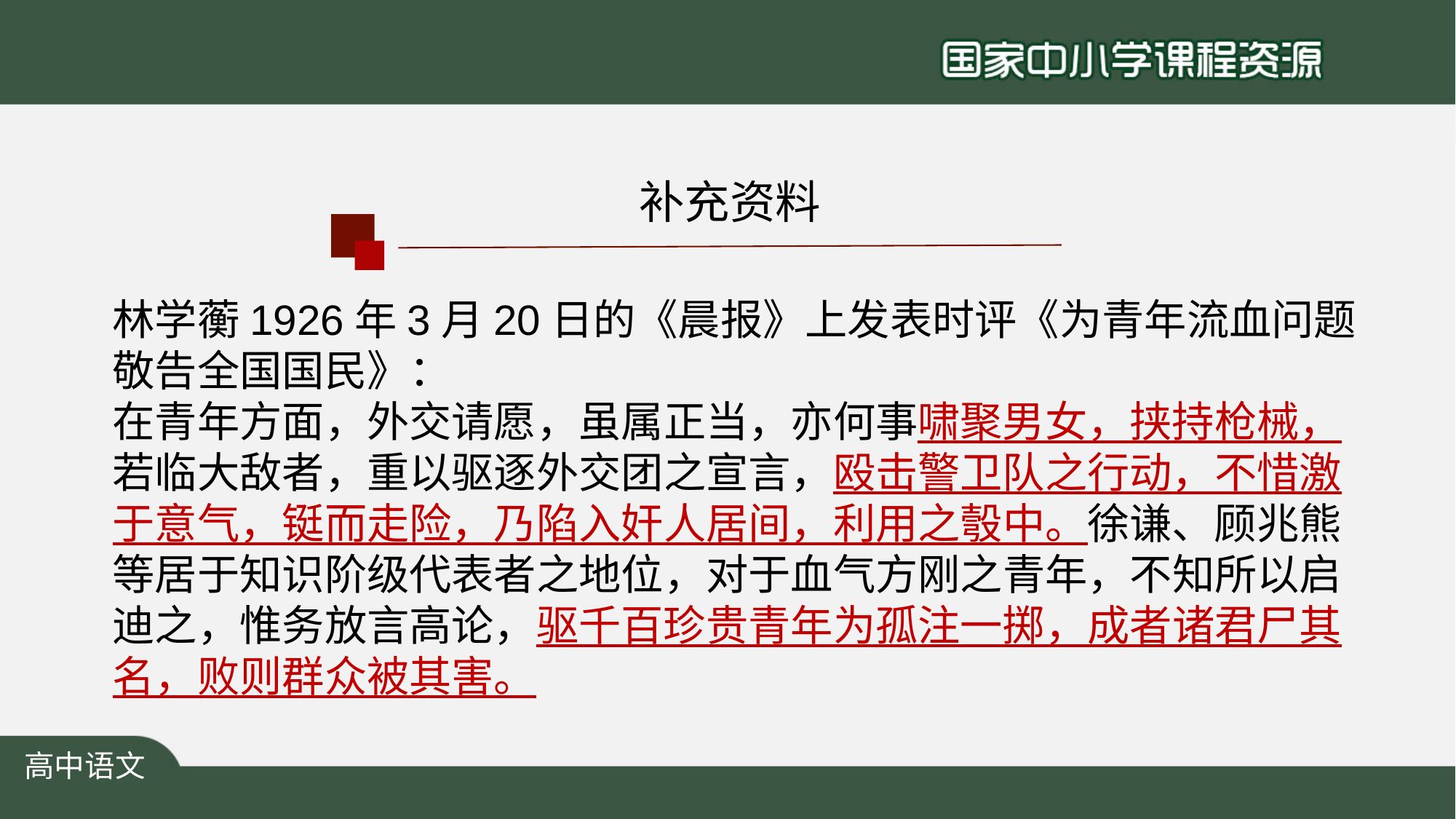

补充资料

林学蘅1926年3月20日的《晨报》上发表时评《为青年流血问题敬告全国国民》：
在青年方面，外交请愿，虽属正当，亦何事啸聚男女，挟持枪械，若临大敌者，重以驱逐外交团之宣言，殴击警卫队之行动，不惜激于意气，铤而走险，乃陷入奸人居间，利用之彀中。徐谦、顾兆熊等居于知识阶级代表者之地位，对于血气方刚之青年，不知所以启迪之，惟务放言高论，驱千百珍贵青年为孤注一掷，成者诸君尸其名，败则群众被其害。